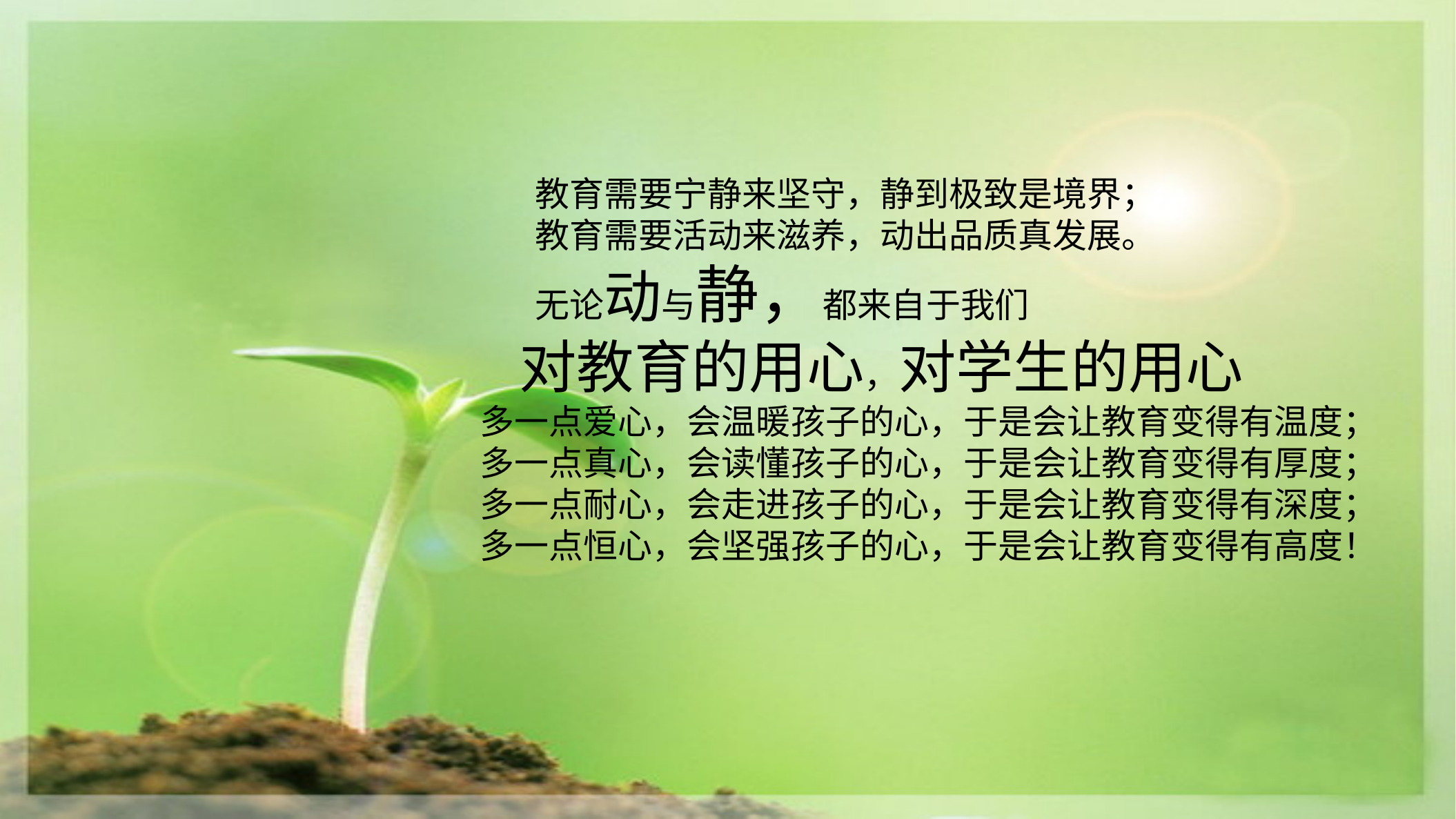

教育需要宁静来坚守，静到极致是境界；
      教育需要活动来滋养，动出品质真发展。
      无论动与静，都来自于我们
    对教育的用心，对学生的用心
多一点爱心，会温暖孩子的心，于是会让教育变得有温度；
多一点真心，会读懂孩子的心，于是会让教育变得有厚度；
多一点耐心，会走进孩子的心，于是会让教育变得有深度；
多一点恒心，会坚强孩子的心，于是会让教育变得有高度！